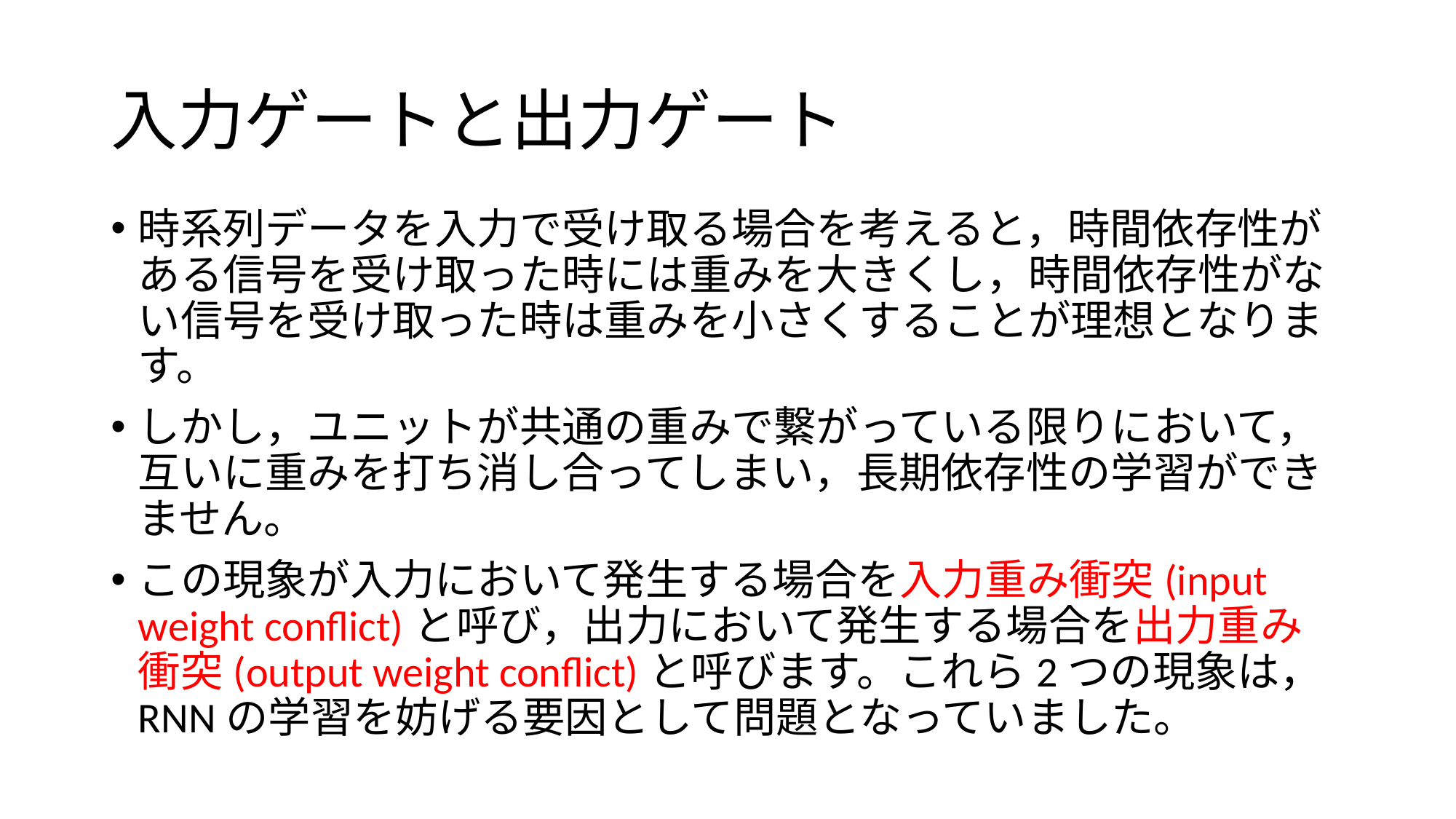

# 入力ゲートと出力ゲート
時系列データを入力で受け取る場合を考えると，時間依存性がある信号を受け取った時には重みを大きくし，時間依存性がない信号を受け取った時は重みを小さくすることが理想となります。
しかし，ユニットが共通の重みで繋がっている限りにおいて，互いに重みを打ち消し合ってしまい，長期依存性の学習ができません。
この現象が入力において発生する場合を入力重み衝突(input weight conflict)と呼び，出力において発生する場合を出力重み衝突(output weight conflict)と呼びます。これら2つの現象は，RNNの学習を妨げる要因として問題となっていました。